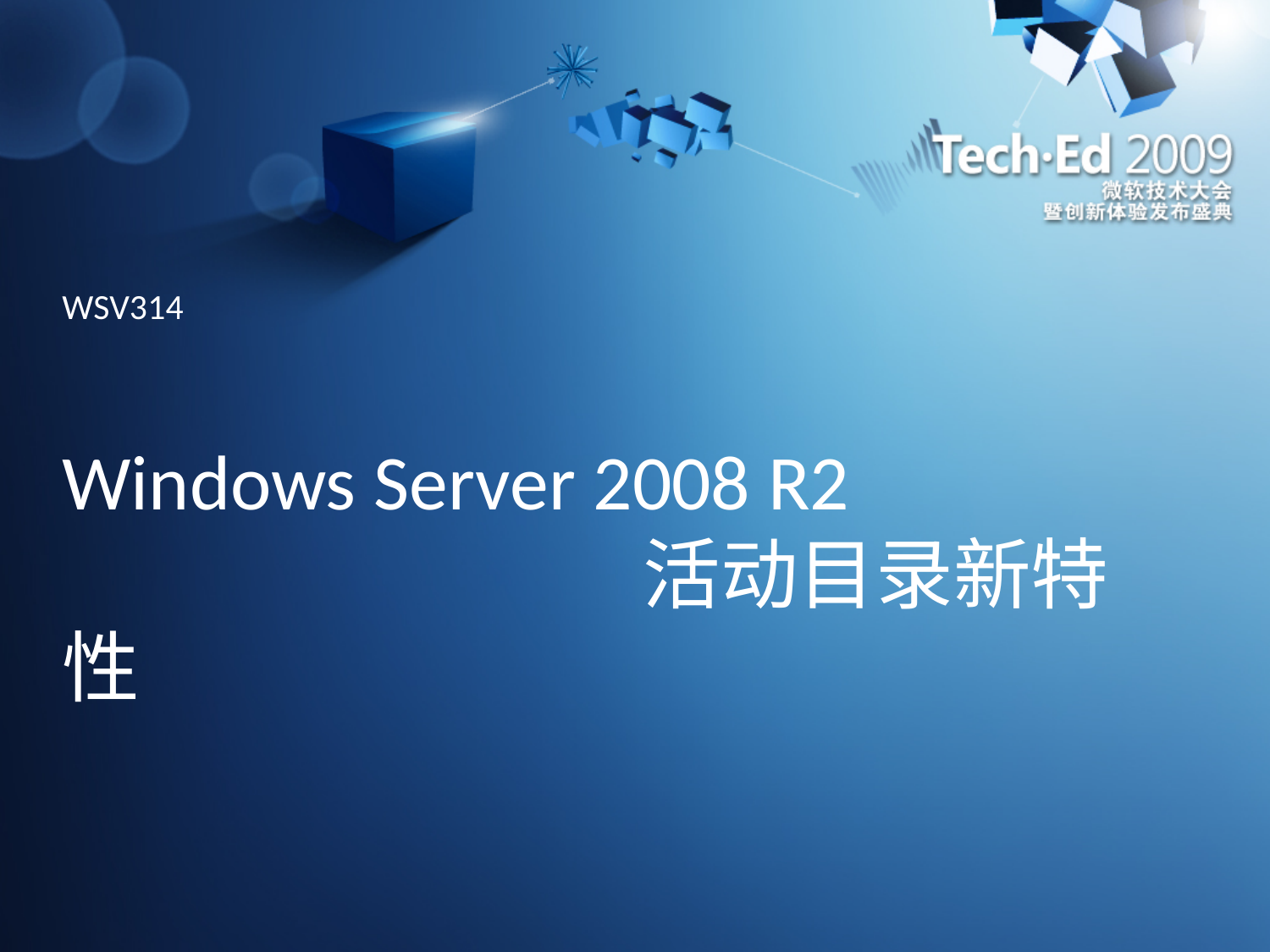

WSV314
# Windows Server 2008 R2 活动目录新特性